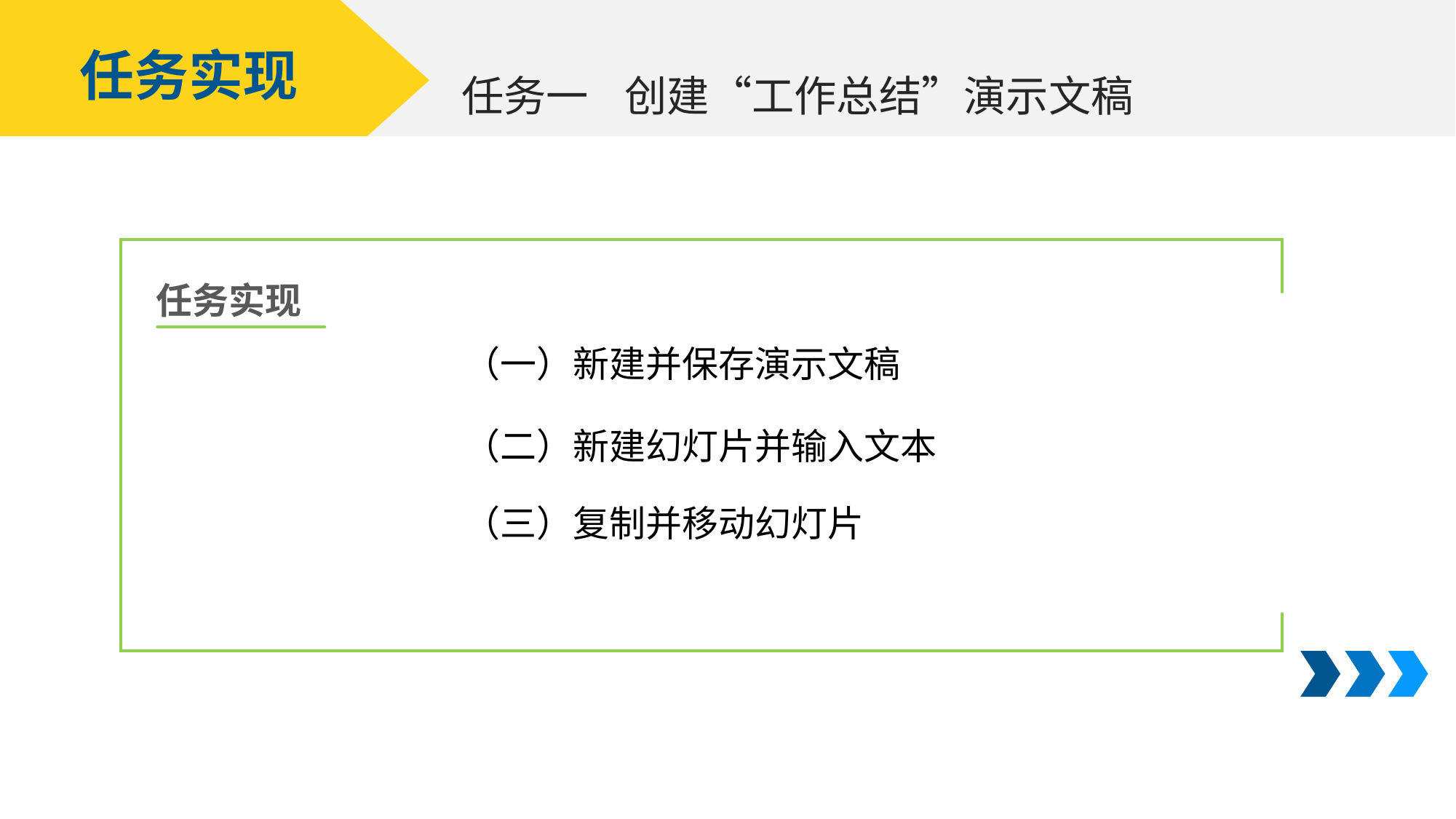

任务实现
创建“工作总结”演示文稿
任务一

任务实现

（一）新建并保存演示文稿
（二）新建幻灯片并输入文本
（三）复制并移动幻灯片